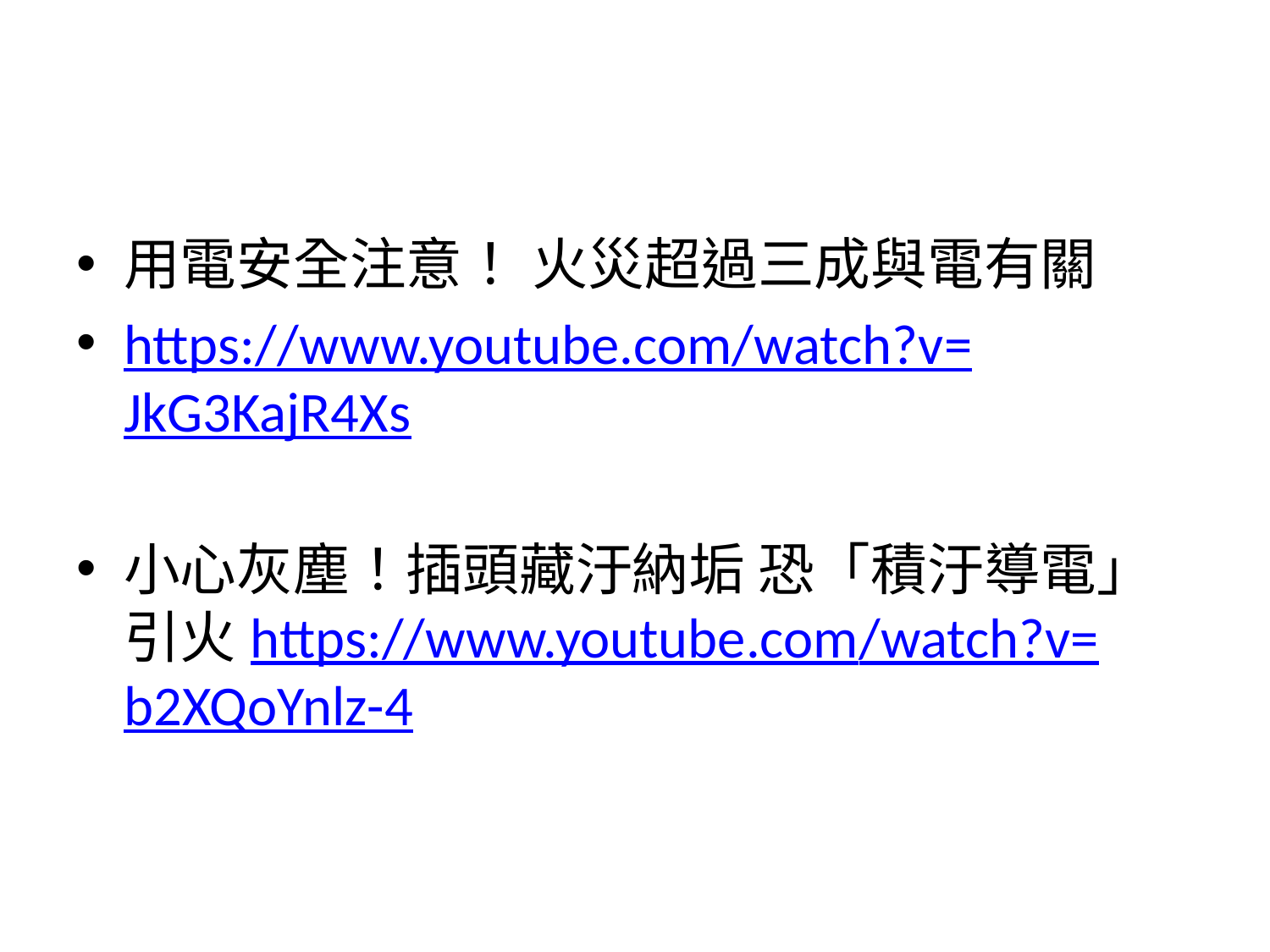

#
用電安全注意！ 火災超過三成與電有關
https://www.youtube.com/watch?v=JkG3KajR4Xs

小心灰塵！插頭藏汙納垢 恐「積汙導電」引火https://www.youtube.com/watch?v=b2XQoYnlz-4